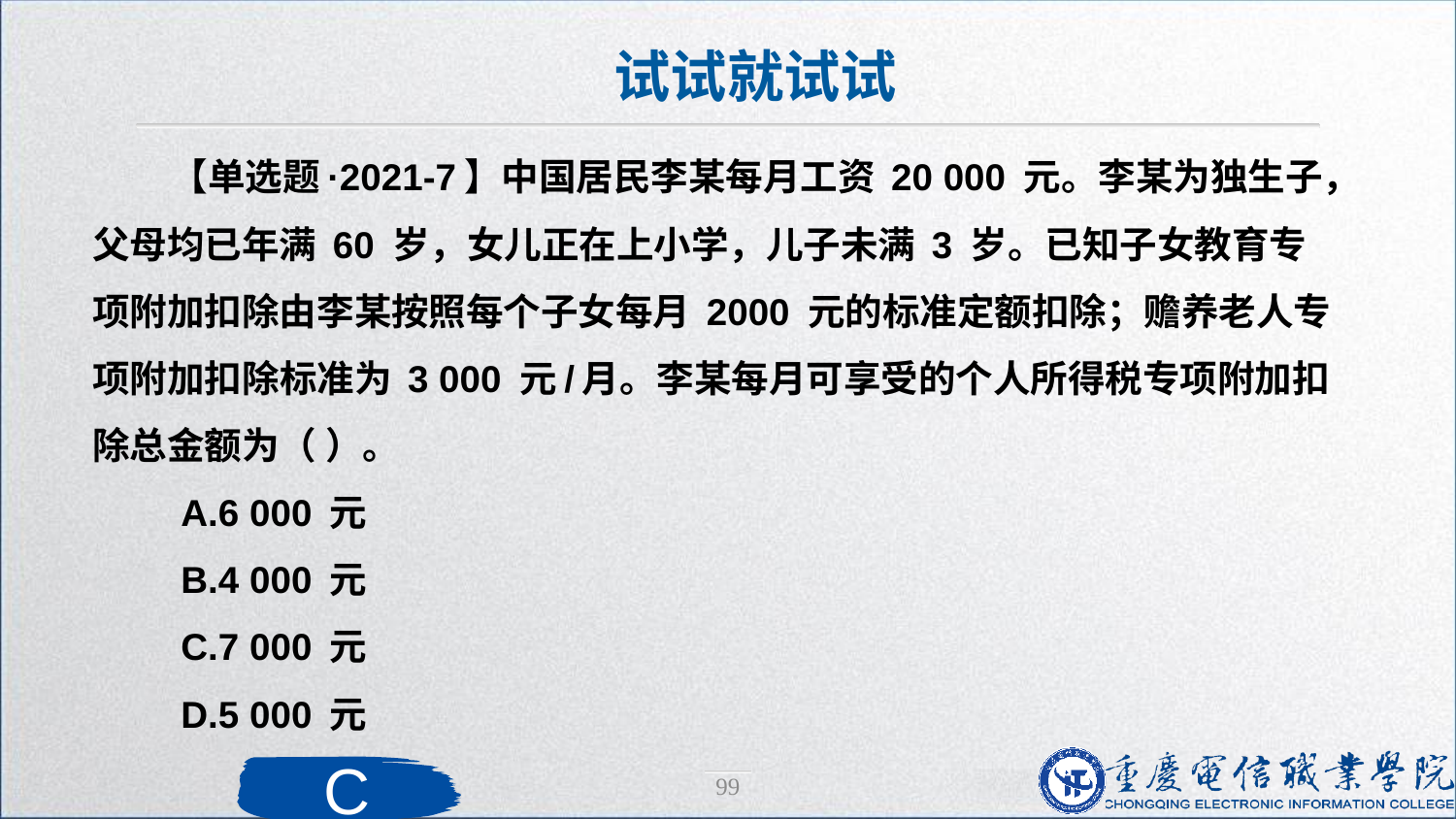

试试就试试
【单选题·2021-7】中国居民李某每月工资 20 000 元。李某为独生子，父母均已年满 60 岁，女儿正在上小学，儿子未满 3 岁。已知子女教育专项附加扣除由李某按照每个子女每月 2000 元的标准定额扣除；赡养老人专项附加扣除标准为 3 000 元/月。李某每月可享受的个人所得税专项附加扣除总金额为（ ）。
 A.6 000 元
 B.4 000 元
 C.7 000 元
 D.5 000 元

C
99